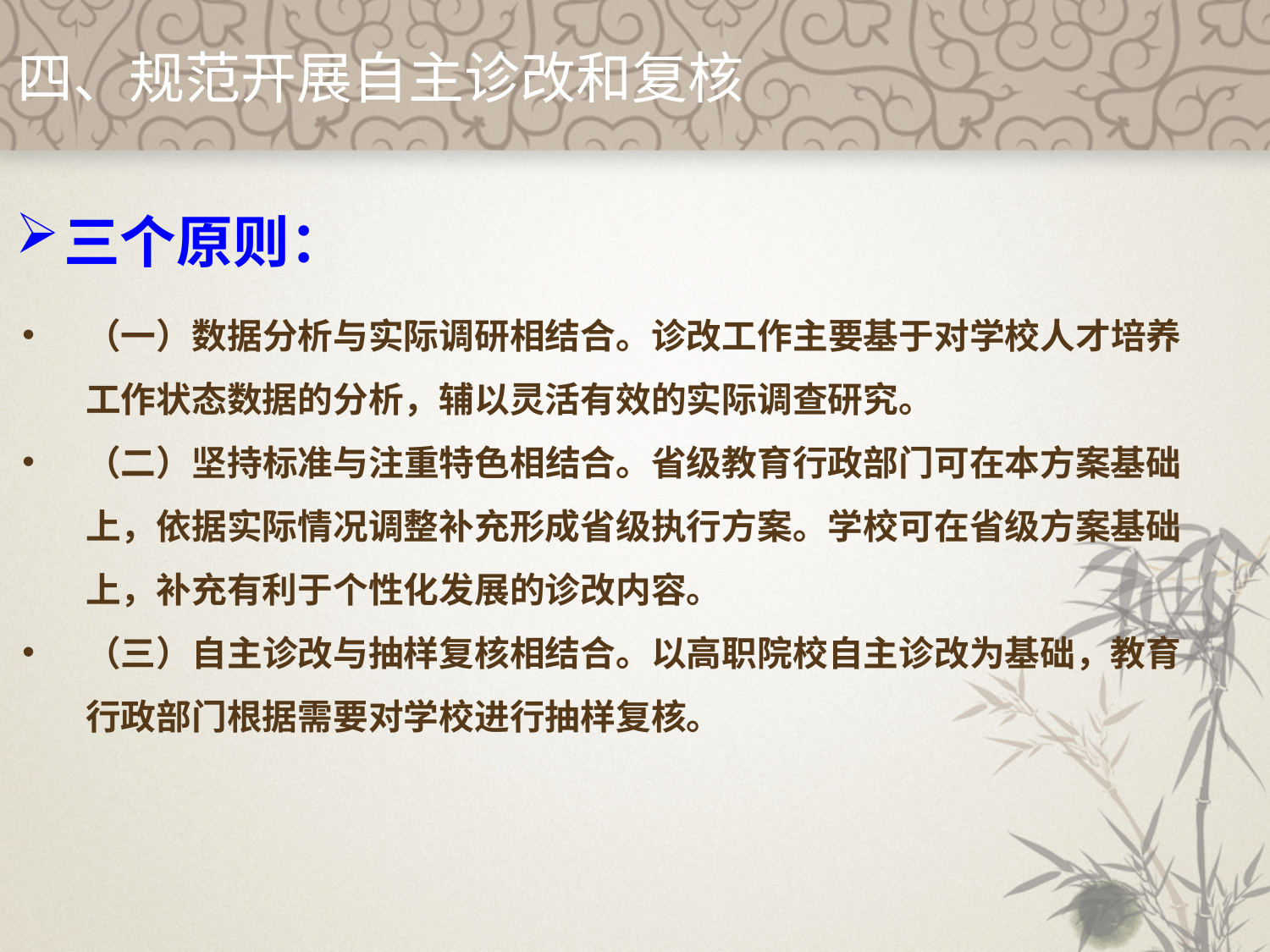

四、规范开展自主诊改和复核
三个原则：
（一）数据分析与实际调研相结合。诊改工作主要基于对学校人才培养工作状态数据的分析，辅以灵活有效的实际调查研究。
（二）坚持标准与注重特色相结合。省级教育行政部门可在本方案基础上，依据实际情况调整补充形成省级执行方案。学校可在省级方案基础上，补充有利于个性化发展的诊改内容。
（三）自主诊改与抽样复核相结合。以高职院校自主诊改为基础，教育行政部门根据需要对学校进行抽样复核。